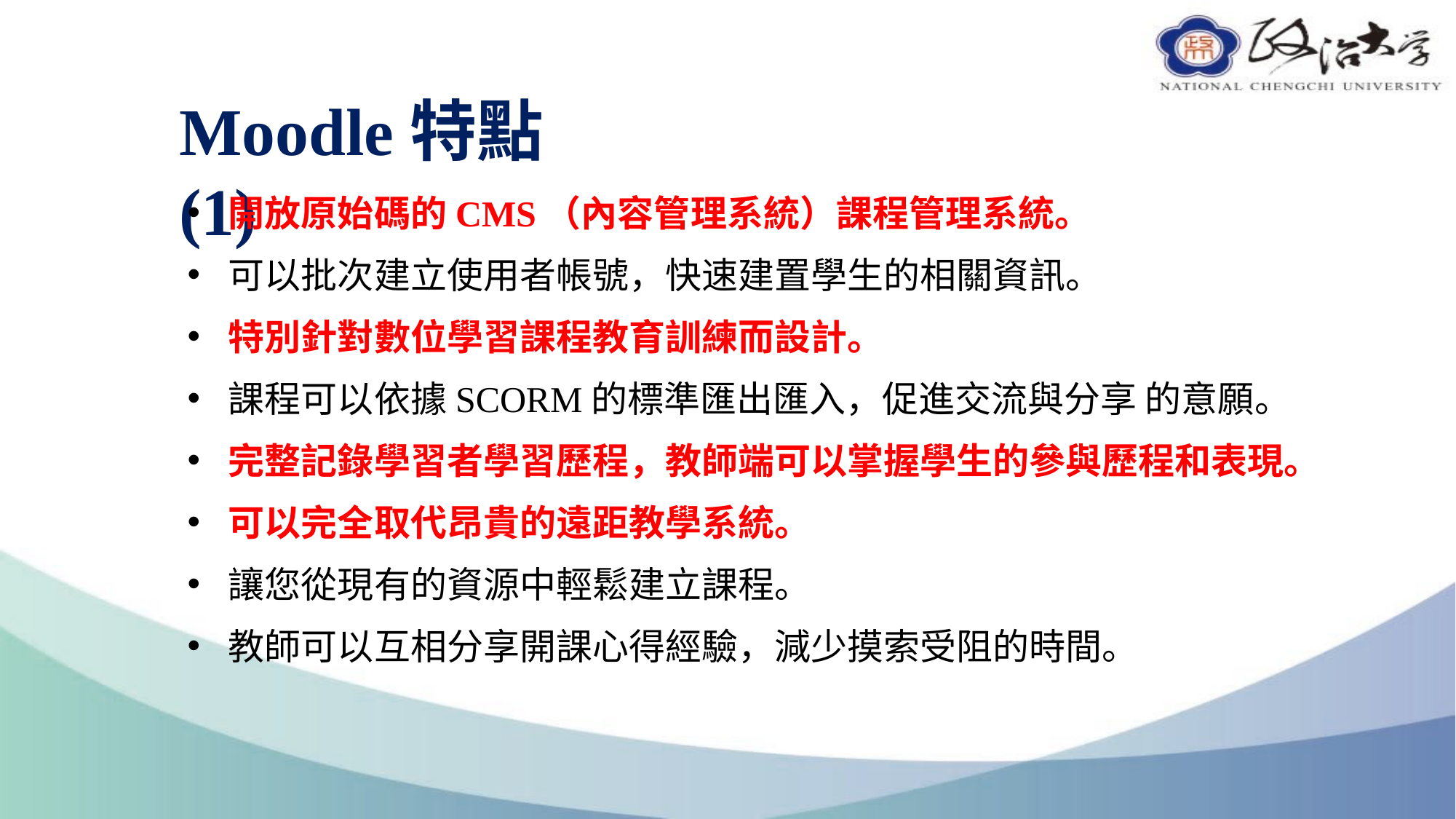

Moodle特點(1)
開放原始碼的CMS（內容管理系統）課程管理系統。
可以批次建立使用者帳號，快速建置學生的相關資訊。
特別針對數位學習課程教育訓練而設計。
課程可以依據SCORM的標準匯出匯入，促進交流與分享 的意願。
完整記錄學習者學習歷程，教師端可以掌握學生的參與歷程和表現。
可以完全取代昂貴的遠距教學系統。
讓您從現有的資源中輕鬆建立課程。
教師可以互相分享開課心得經驗，減少摸索受阻的時間。